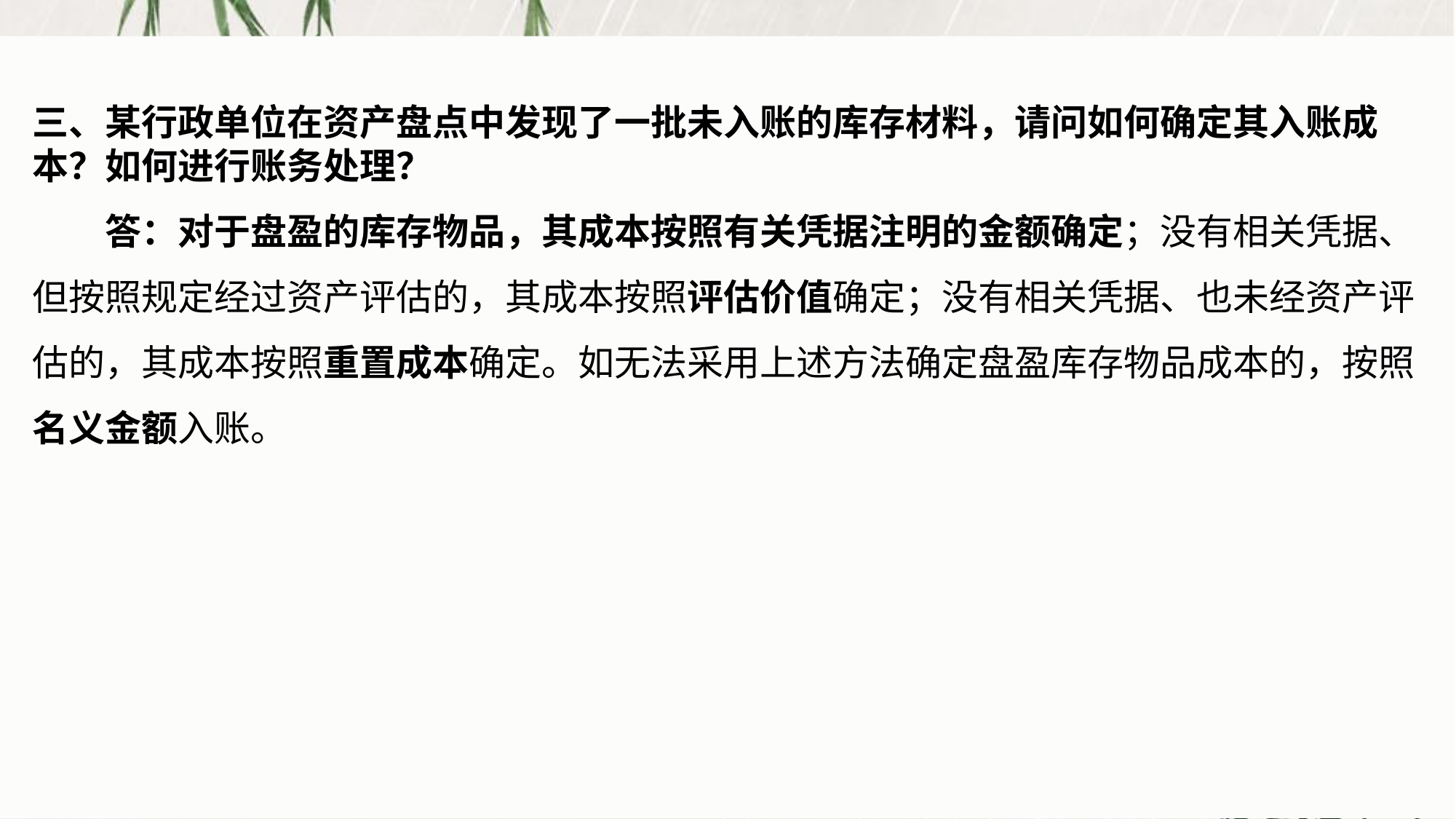

三、某行政单位在资产盘点中发现了一批未入账的库存材料，请问如何确定其入账成本？如何进行账务处理？　　答：对于盘盈的库存物品，其成本按照有关凭据注明的金额确定；没有相关凭据、但按照规定经过资产评估的，其成本按照评估价值确定；没有相关凭据、也未经资产评估的，其成本按照重置成本确定。如无法采用上述方法确定盘盈库存物品成本的，按照名义金额入账。